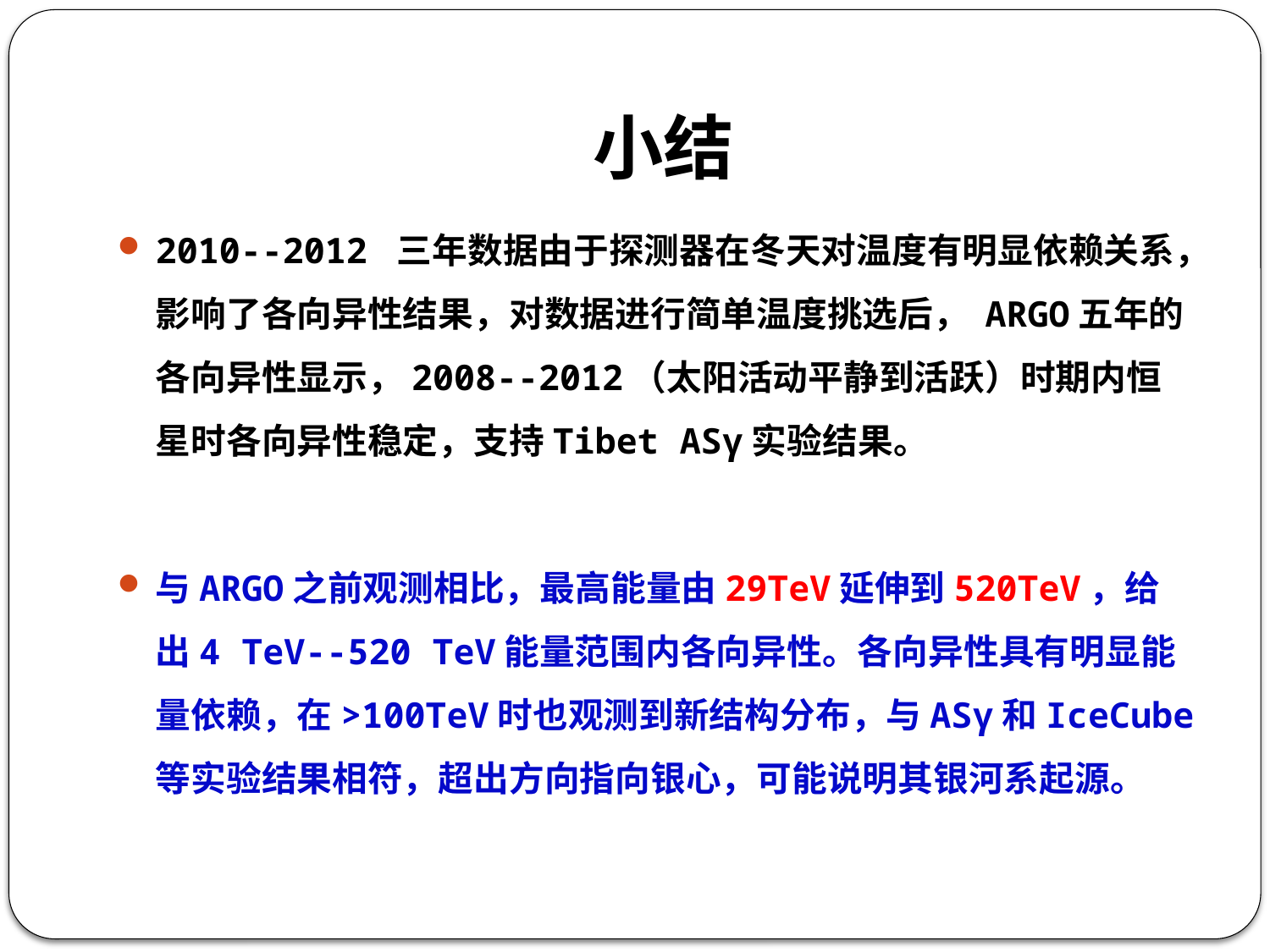

# 小结
2010--2012 三年数据由于探测器在冬天对温度有明显依赖关系，影响了各向异性结果，对数据进行简单温度挑选后， ARGO五年的各向异性显示，2008--2012（太阳活动平静到活跃）时期内恒星时各向异性稳定，支持Tibet ASγ实验结果。

与ARGO之前观测相比，最高能量由29TeV延伸到520TeV，给出4 TeV--520 TeV能量范围内各向异性。各向异性具有明显能量依赖，在>100TeV时也观测到新结构分布，与ASγ和IceCube等实验结果相符，超出方向指向银心，可能说明其银河系起源。